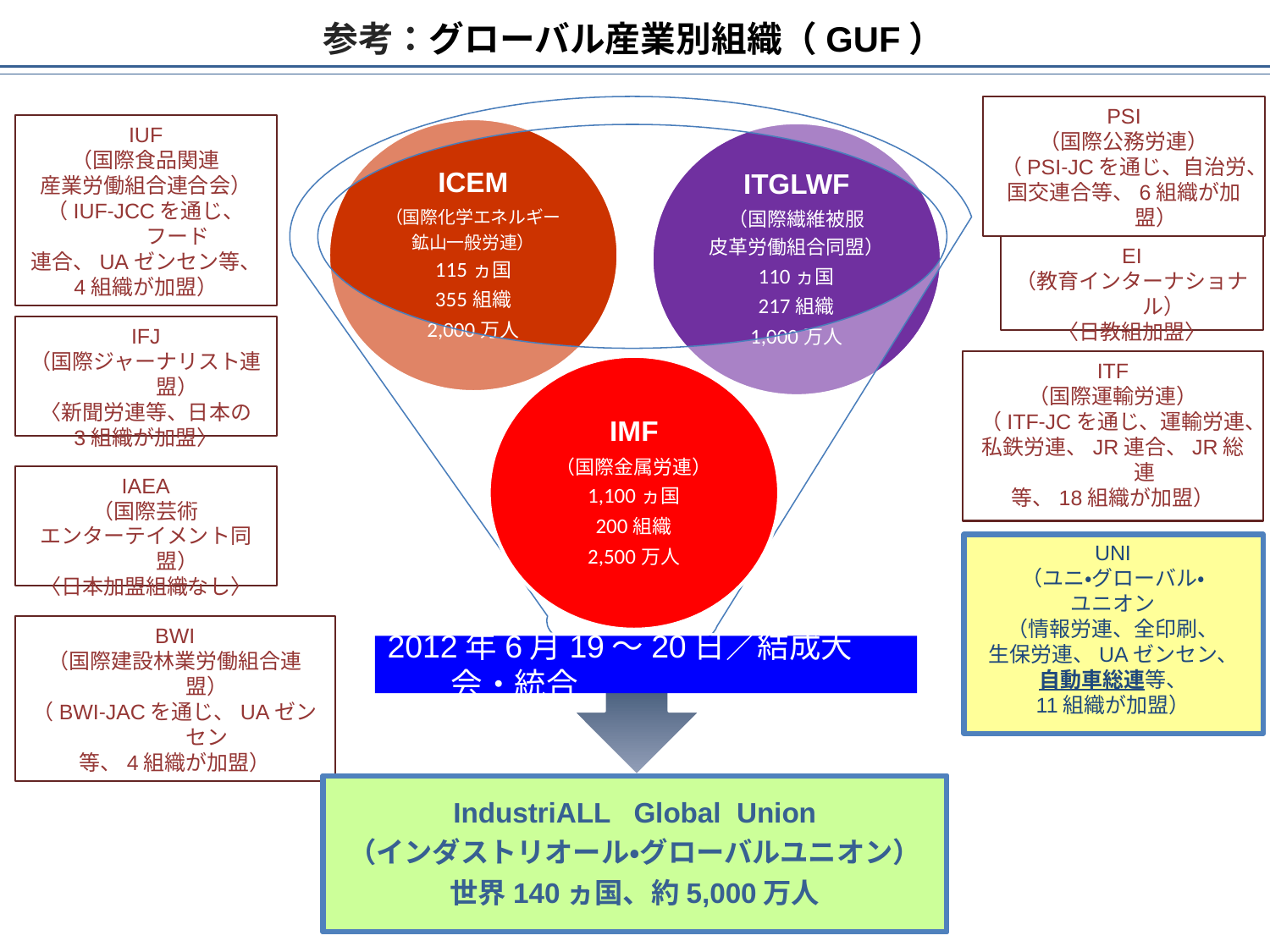

20・30ビジョン実現活動への人権DDの反映イメージ
参考：グローバル産業別組織（GUF）

PSI
（国際公務労連）
（PSI-JCを通じ、自治労、
国交連合等、6組織が加盟）
IUF
（国際食品関連
産業労働組合連合会）
（IUF-JCCを通じ、フード
連合、UAゼンセン等、
4組織が加盟）

ICEM
（国際化学エネルギー
鉱山一般労連）
115ヵ国
355組織
2,000万人

ITGLWF
（国際繊維被服
皮革労働組合同盟）
110ヵ国
217組織
1,000万人
EI
（教育インターナショナル）
〈日教組加盟〉
IFJ
（国際ジャーナリスト連盟）
〈新聞労連等、日本の
3組織が加盟〉
ITF
（国際運輸労連）
（ITF-JCを通じ、運輸労連、
私鉄労連、JR連合、JR総連
等、18組織が加盟）

IMF
（国際金属労連）
1,100ヵ国
200組織
2,500万人
IAEA
（国際芸術
エンターテイメント同盟）
〈日本加盟組織なし〉
UNI
（ユニ・グローバル・
ユニオン
（情報労連、全印刷、
生保労連、UAゼンセン、
自動車総連等、
11組織が加盟）

BWI
（国際建設林業労働組合連盟）
（BWI-JACを通じ、UAゼンセン
等、4組織が加盟）
2012年6月19～20日／結成大会・統合

IndustriALL   Global  Union
（インダストリオール・グローバルユニオン）
世界140ヵ国、約5,000万人